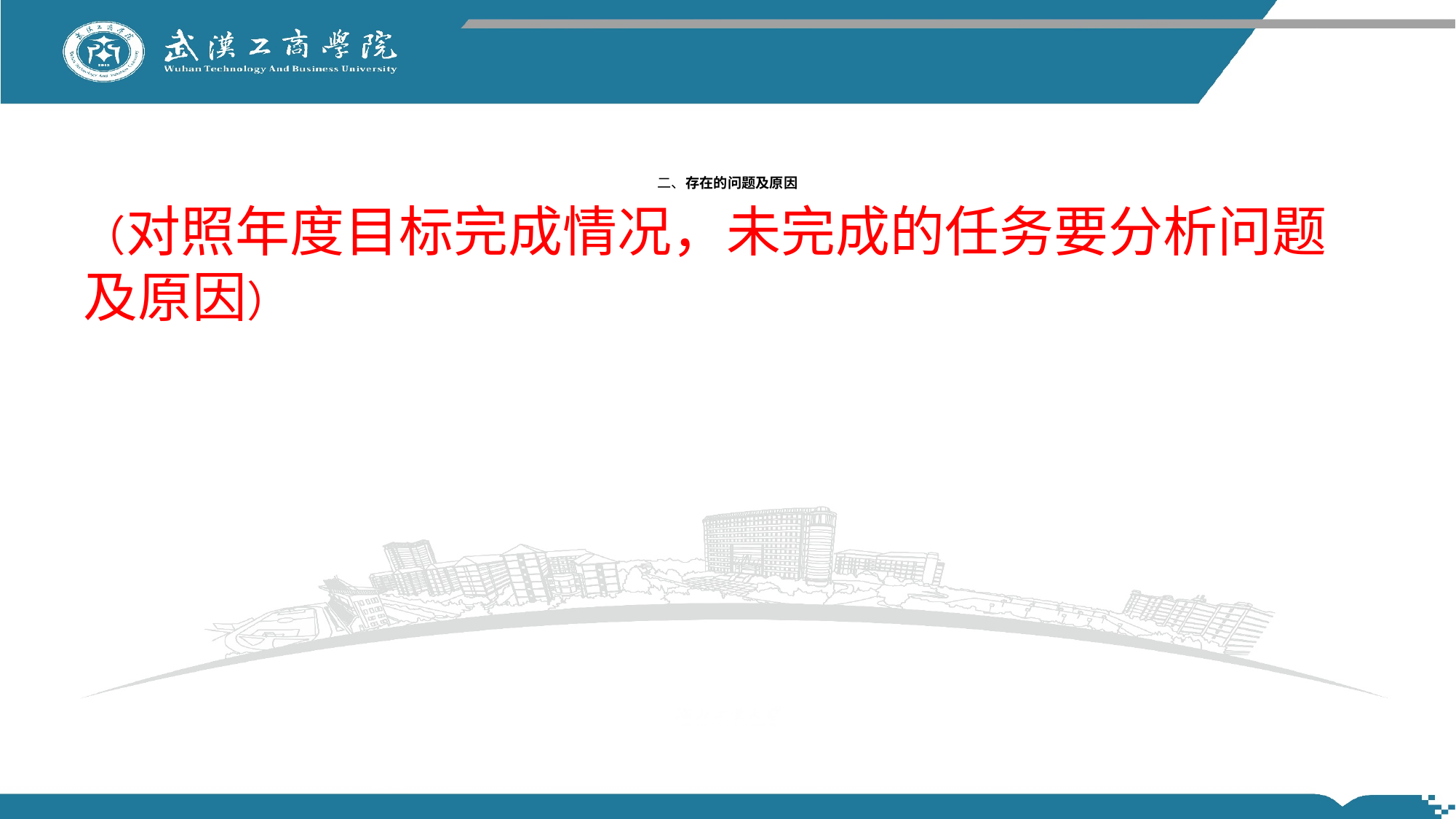

二、存在的问题及原因
（对照年度目标完成情况，未完成的任务要分析问题及原因）